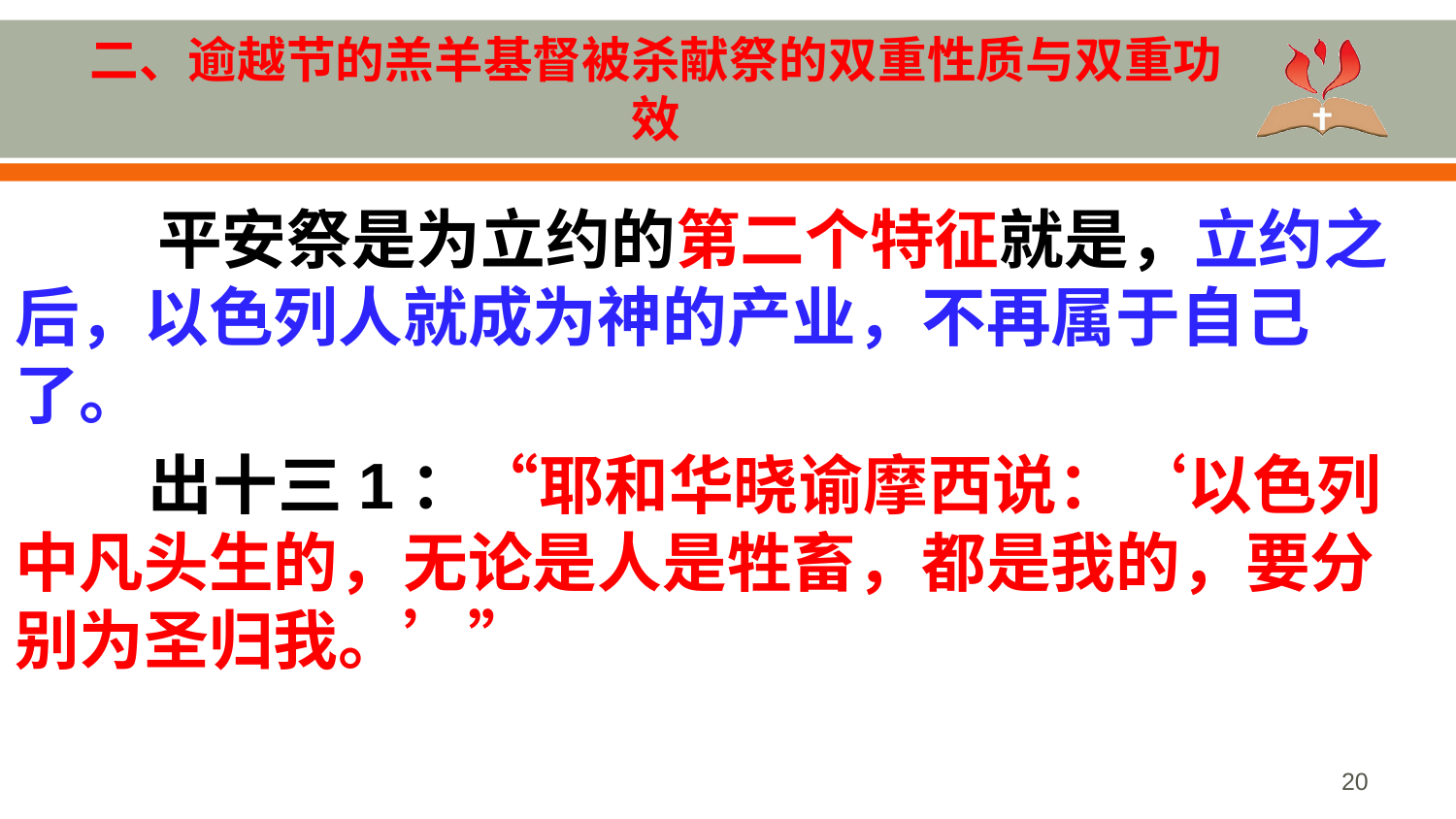

# 二、逾越节的羔羊基督被杀献祭的双重性质与双重功效
            平安祭是为立约的第二个特征就是，立约之后，以色列人就成为神的产业，不再属于自己了。
        出十三1：“耶和华晓谕摩西说：‘以色列中凡头生的，无论是人是牲畜，都是我的，要分别为圣归我。’”

20